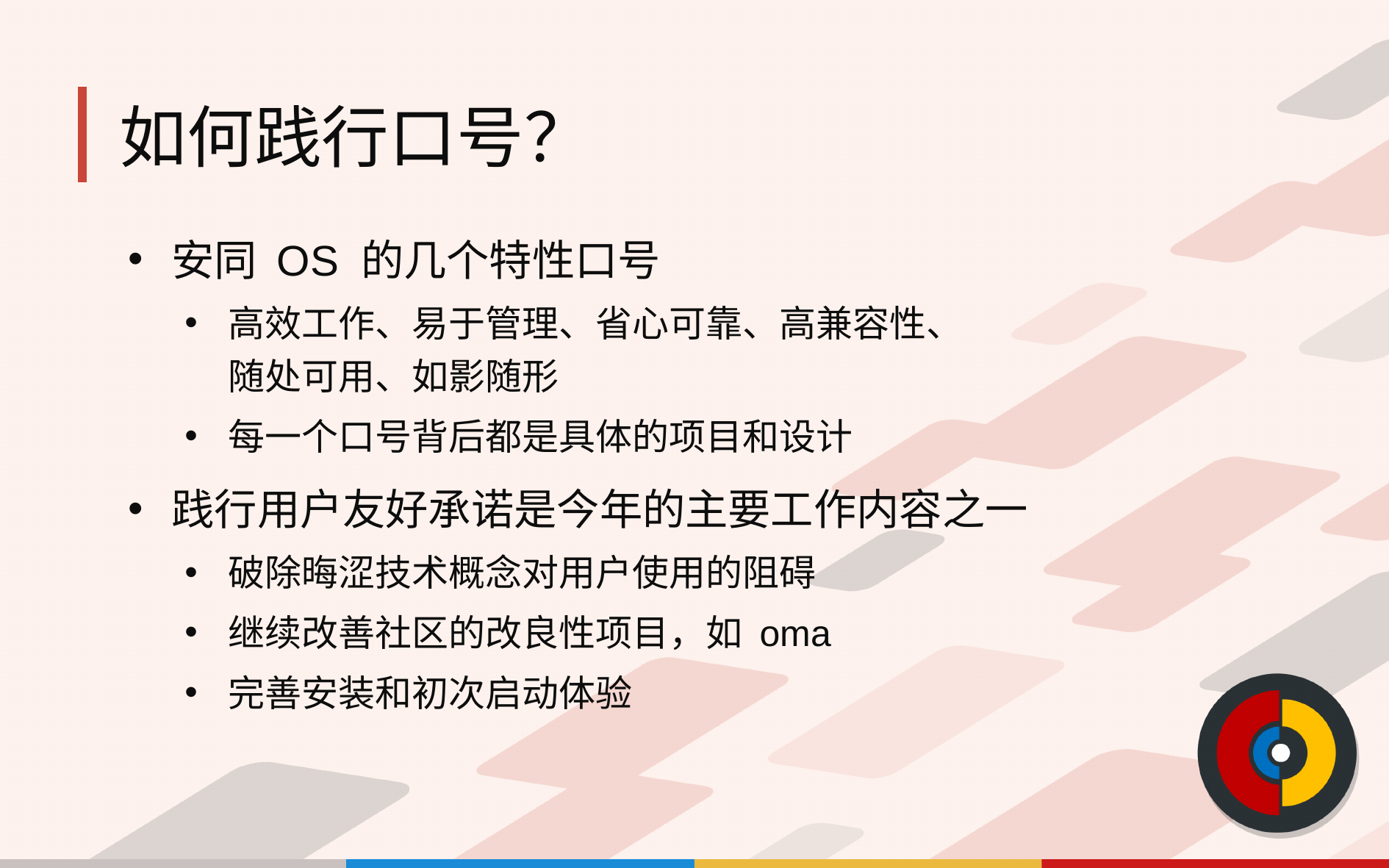

# 如何践行口号？
安同 OS 的几个特性口号
高效工作、易于管理、省心可靠、高兼容性、
随处可用、如影随形
每一个口号背后都是具体的项目和设计
践行用户友好承诺是今年的主要工作内容之一
破除晦涩技术概念对用户使用的阻碍
继续改善社区的改良性项目，如 oma
完善安装和初次启动体验